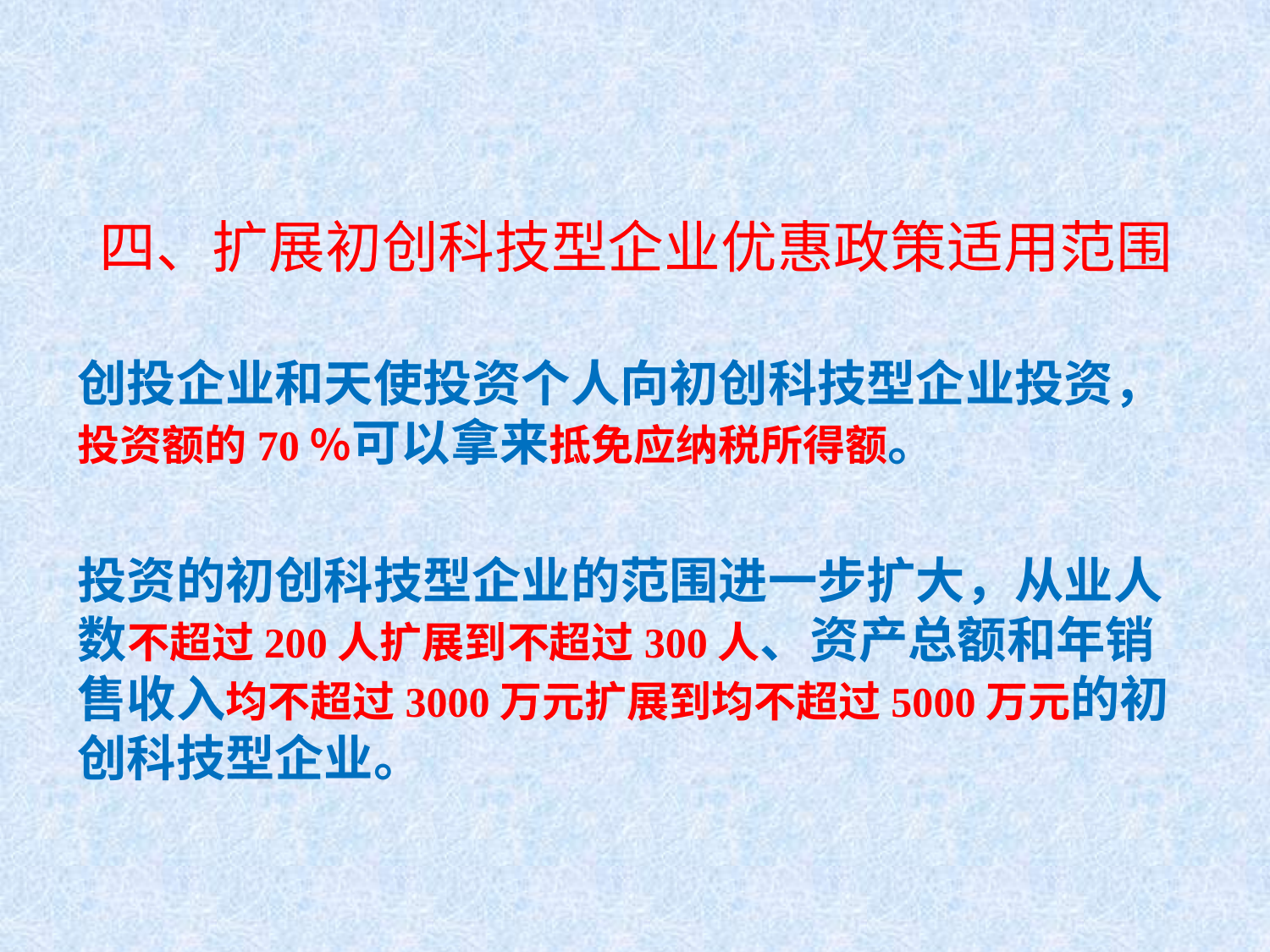

# 四、扩展初创科技型企业优惠政策适用范围
创投企业和天使投资个人向初创科技型企业投资，投资额的70％可以拿来抵免应纳税所得额。

投资的初创科技型企业的范围进一步扩大，从业人数不超过200人扩展到不超过300人、资产总额和年销售收入均不超过3000万元扩展到均不超过5000万元的初创科技型企业。